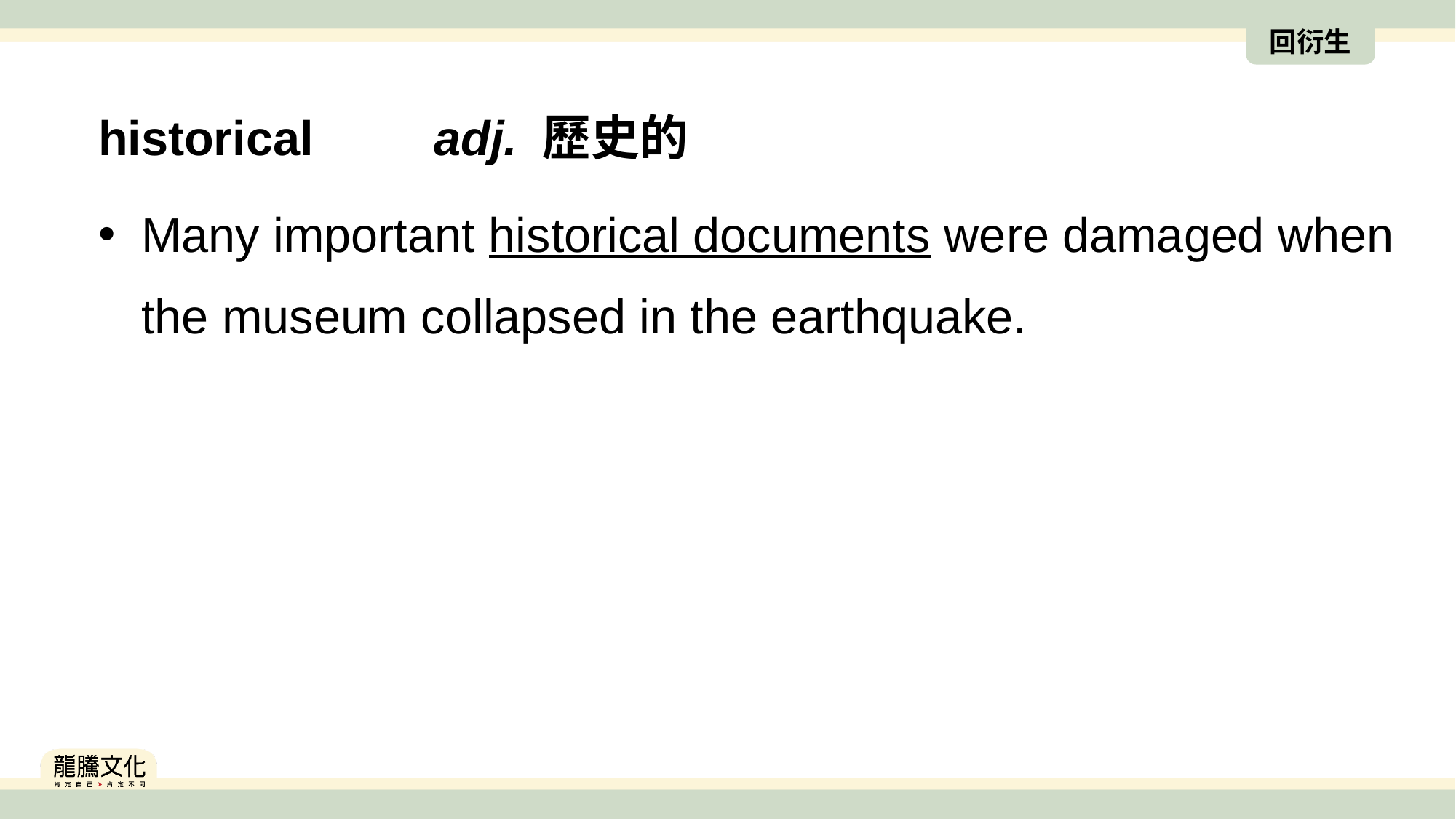

回衍生
historical　　adj. 歷史的
Many important historical documents were damaged when the museum collapsed in the earthquake.